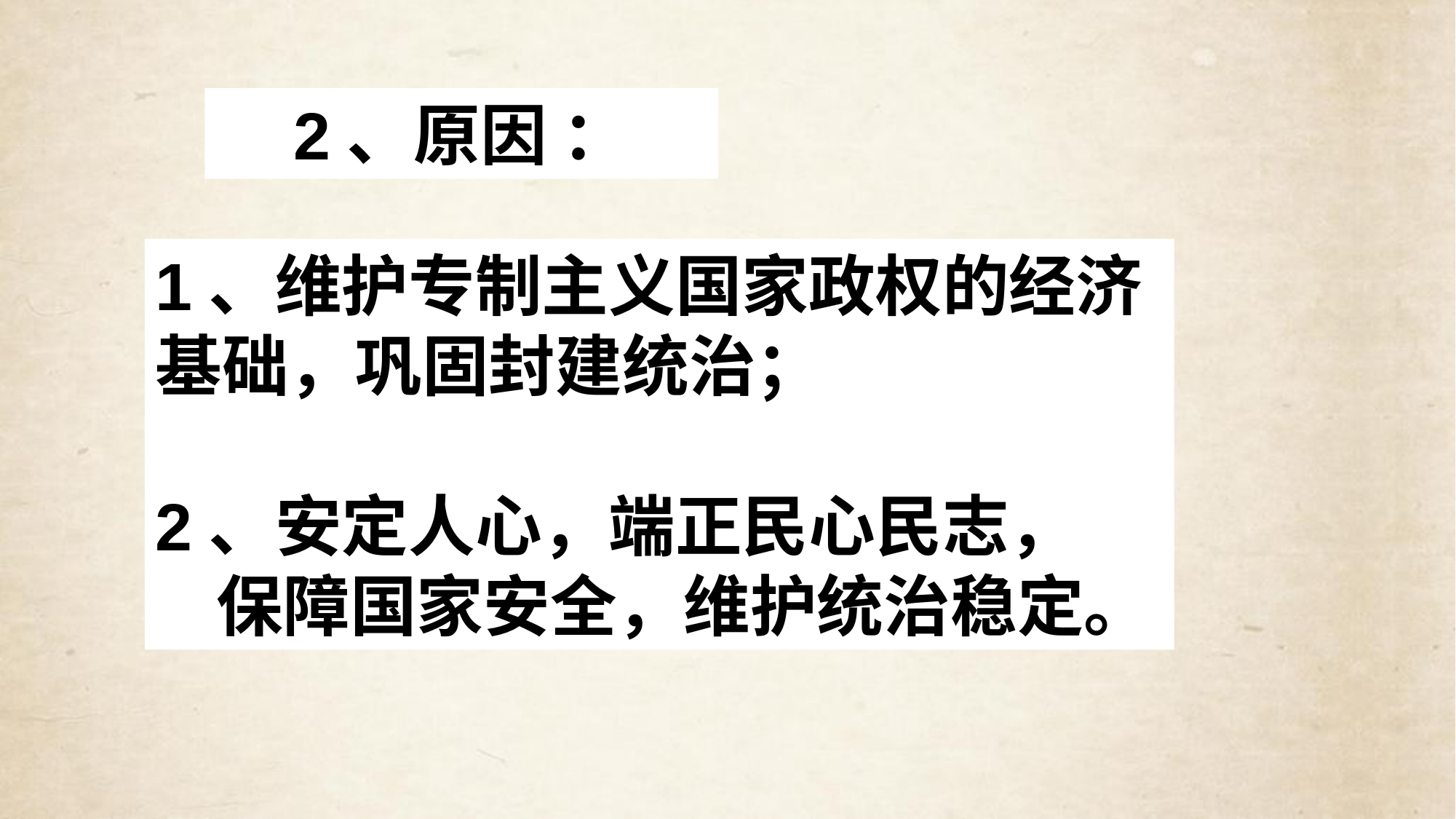

2、原因 ：
1、维护专制主义国家政权的经济基础，巩固封建统治；

2、安定人心，端正民心民志，
   保障国家安全，维护统治稳定。